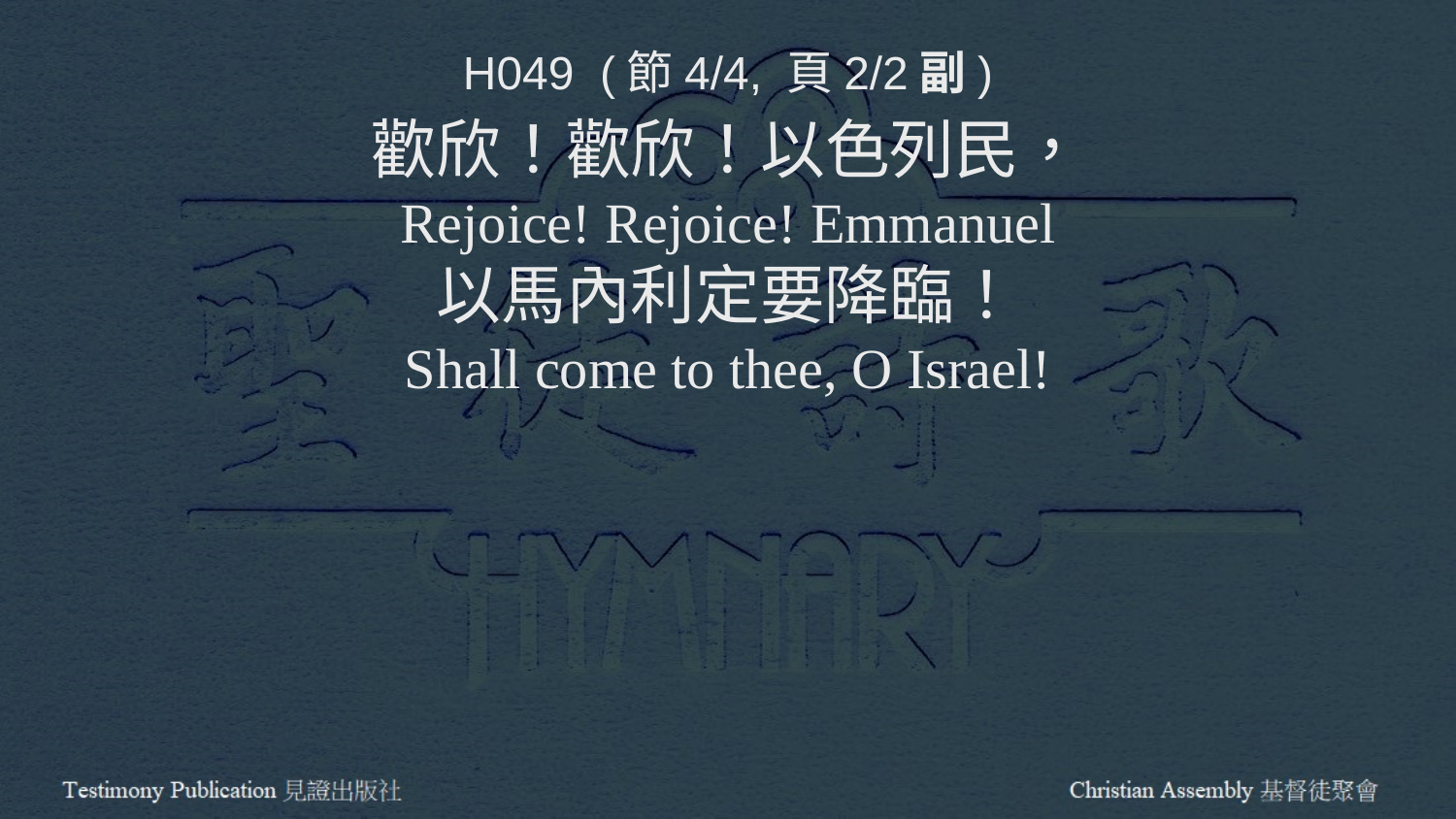

H049  (節4/4, 頁2/2副)
歡欣！歡欣！以色列民，
Rejoice! Rejoice! Emmanuel
以馬內利定要降臨！
Shall come to thee, O Israel!